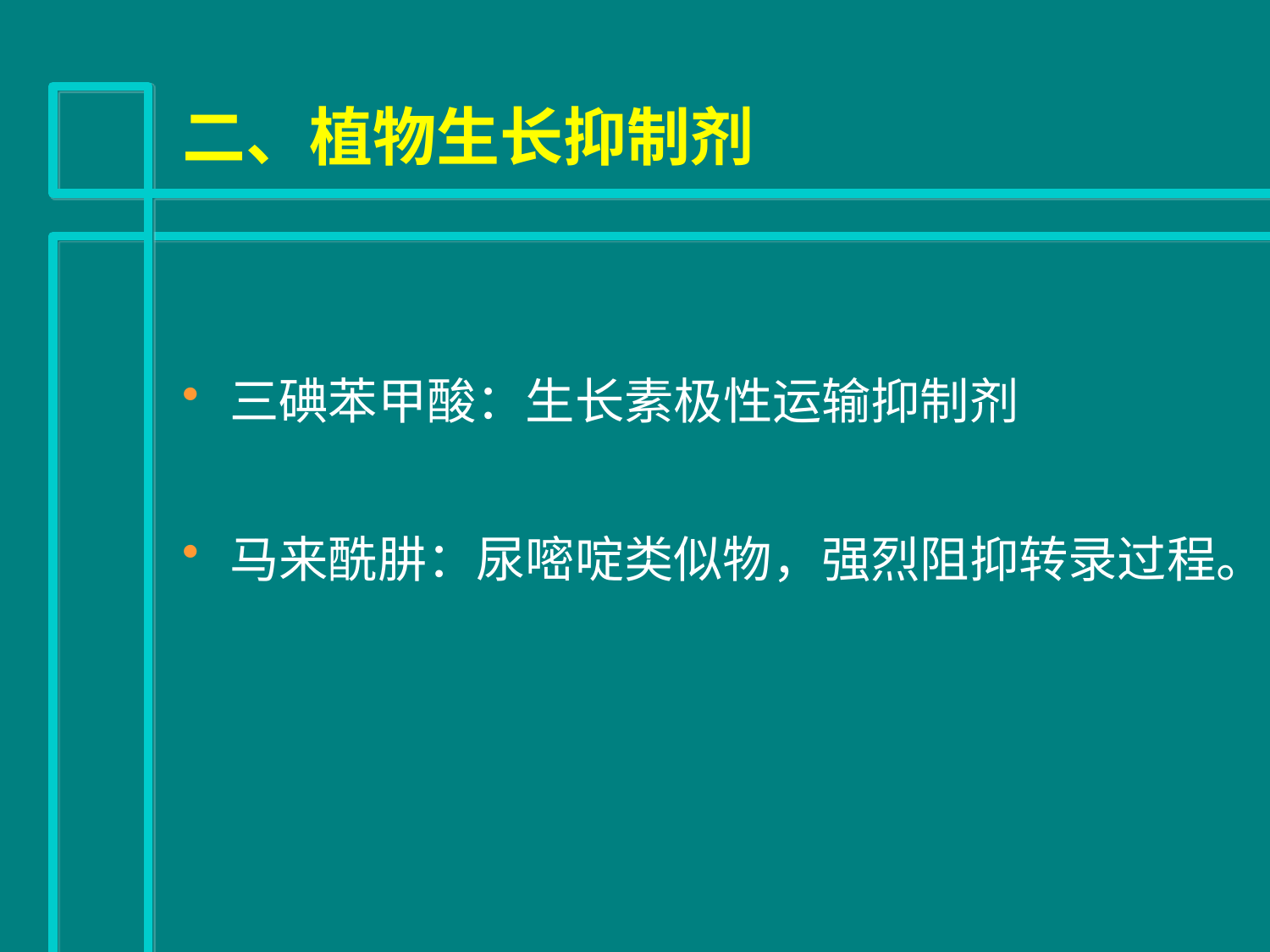

# 二、植物生长抑制剂
三碘苯甲酸：生长素极性运输抑制剂
马来酰肼：尿嘧啶类似物，强烈阻抑转录过程。